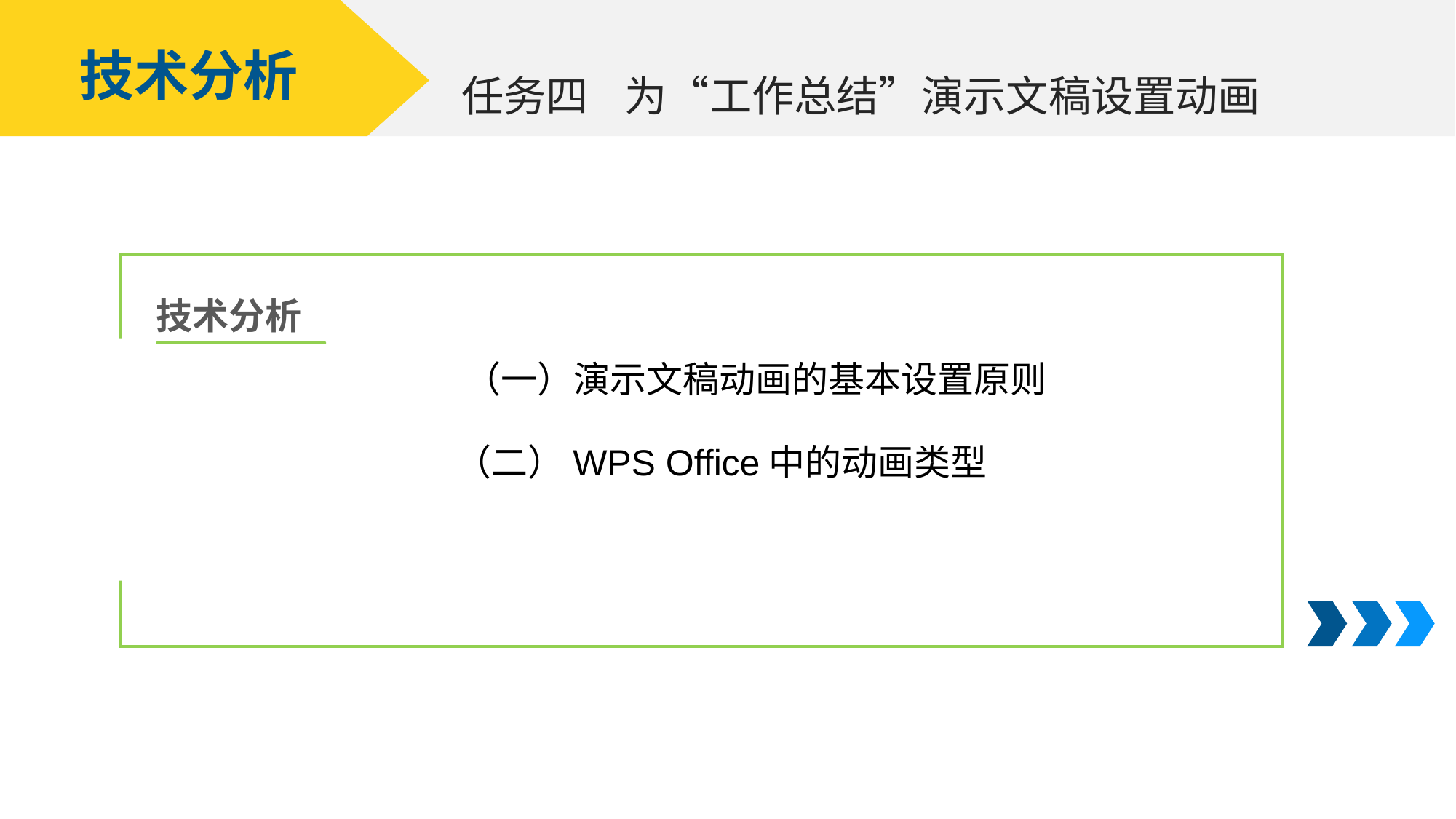

技术分析
为“工作总结”演示文稿设置动画
任务四

技术分析

（一）演示文稿动画的基本设置原则
（二）WPS Office中的动画类型